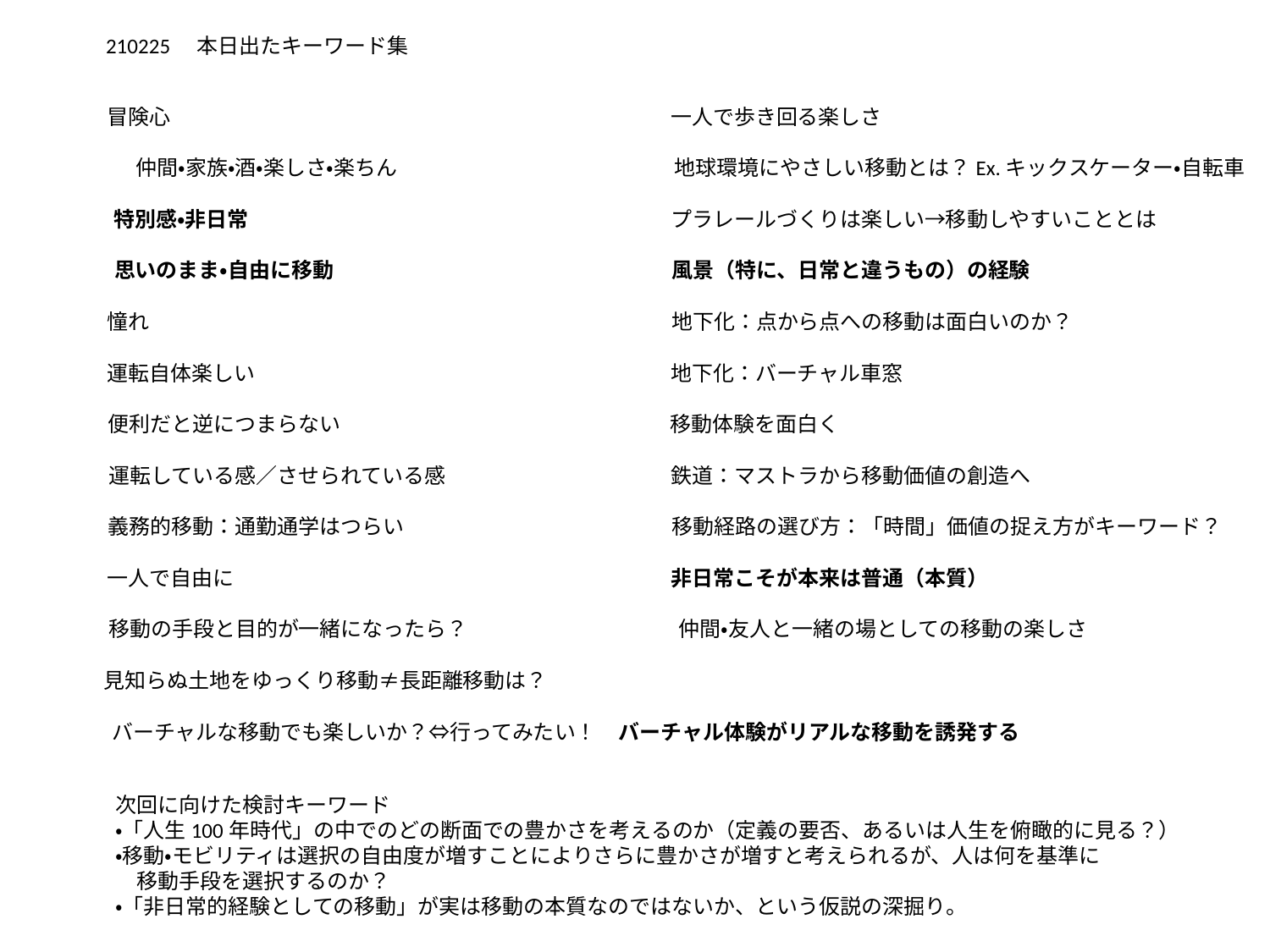

210225　本日出たキーワード集
冒険心
一人で歩き回る楽しさ
仲間・家族・酒・楽しさ・楽ちん
地球環境にやさしい移動とは？Ex.キックスケーター・自転車
特別感・非日常
プラレールづくりは楽しい→移動しやすいこととは
思いのまま・自由に移動
風景（特に、日常と違うもの）の経験
憧れ
地下化：点から点への移動は面白いのか？
運転自体楽しい
地下化：バーチャル車窓
便利だと逆につまらない
移動体験を面白く
運転している感／させられている感
鉄道：マストラから移動価値の創造へ
義務的移動：通勤通学はつらい
移動経路の選び方：「時間」価値の捉え方がキーワード？
一人で自由に
非日常こそが本来は普通（本質）
移動の手段と目的が一緒になったら？
仲間・友人と一緒の場としての移動の楽しさ
見知らぬ土地をゆっくり移動≠長距離移動は？
バーチャルな移動でも楽しいか？⇔行ってみたい！　バーチャル体験がリアルな移動を誘発する
次回に向けた検討キーワード
・「人生100年時代」の中でのどの断面での豊かさを考えるのか（定義の要否、あるいは人生を俯瞰的に見る？）
・移動・モビリティは選択の自由度が増すことによりさらに豊かさが増すと考えられるが、人は何を基準に
　移動手段を選択するのか？
・「非日常的経験としての移動」が実は移動の本質なのではないか、という仮説の深掘り。